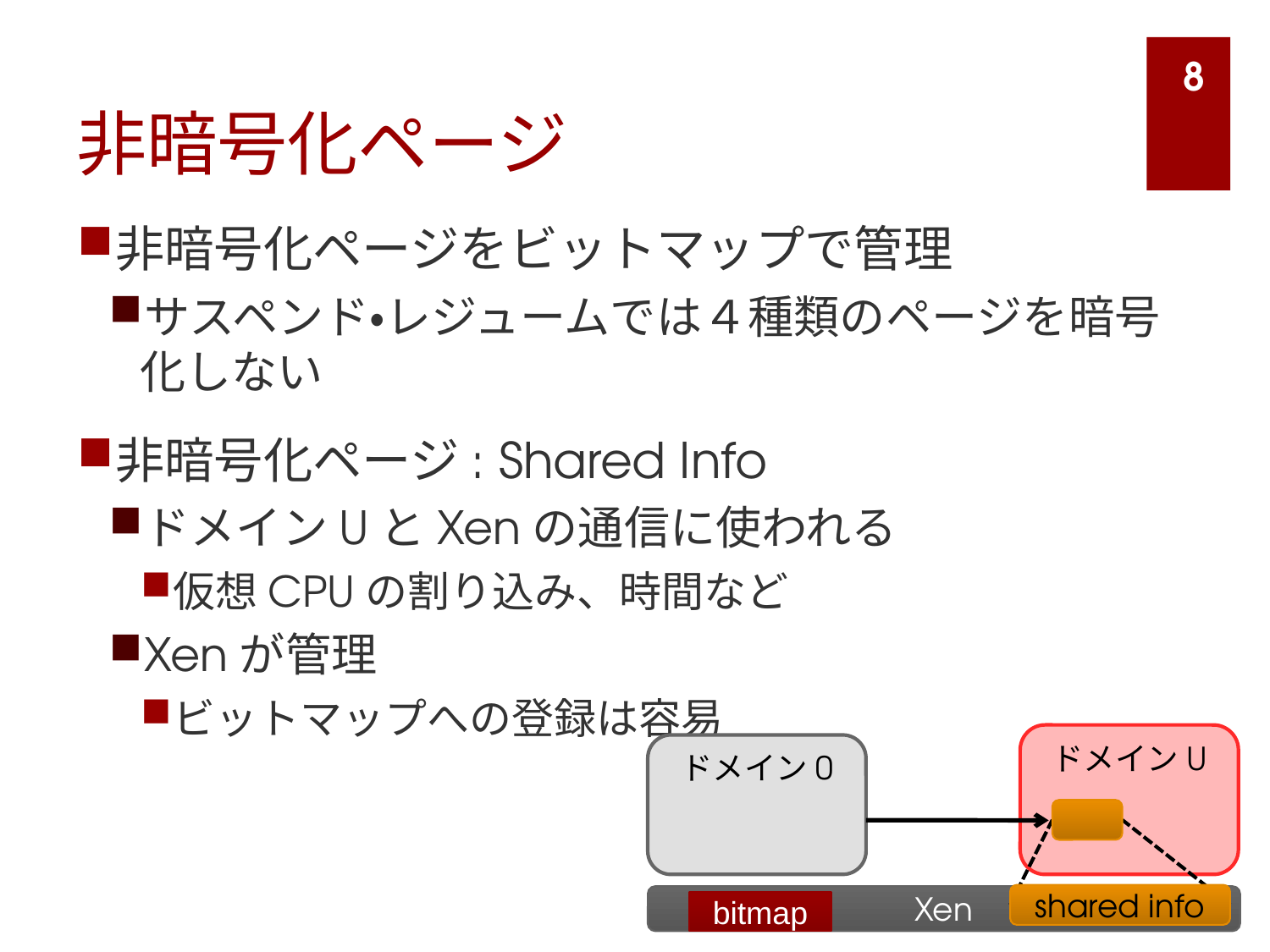

# 非暗号化ページ
8
非暗号化ページをビットマップで管理
サスペンド・レジュームでは４種類のページを暗号化しない
非暗号化ページ: Shared Info
ドメインUとXenの通信に使われる
仮想CPUの割り込み、時間など
Xenが管理
ビットマップへの登録は容易
ドメインU
ドメイン0

shared info
Xen
bitmap